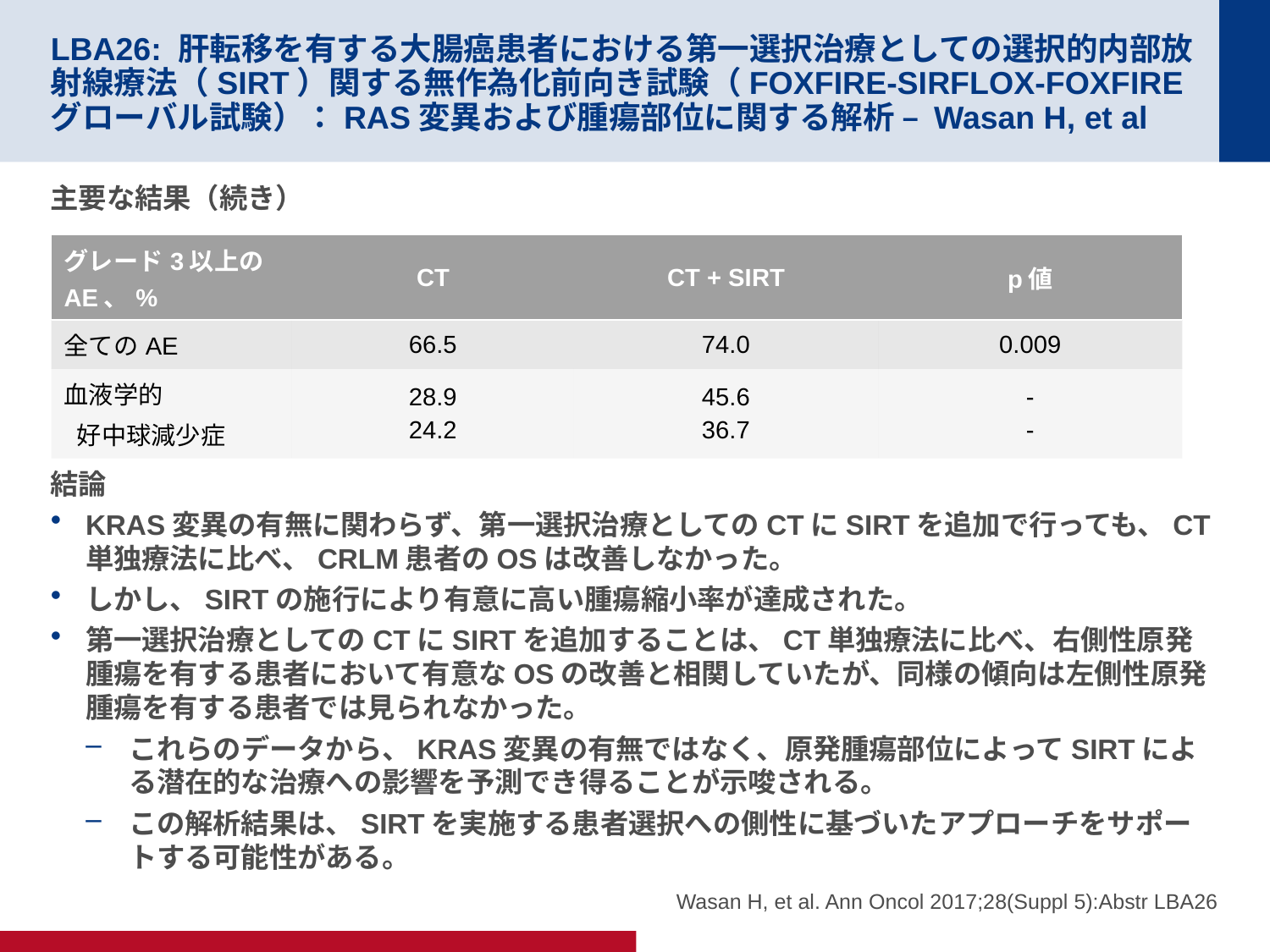

# LBA26: 肝転移を有する大腸癌患者における第一選択治療としての選択的内部放射線療法（SIRT）関する無作為化前向き試験（FOXFIRE-SIRFLOX-FOXFIREグローバル試験）：RAS変異および腫瘍部位に関する解析 – Wasan H, et al
主要な結果（続き）

結論
KRAS変異の有無に関わらず、第一選択治療としてのCTにSIRTを追加で行っても、CT単独療法に比べ、CRLM患者のOSは改善しなかった。
しかし、SIRTの施行により有意に高い腫瘍縮小率が達成された。
第一選択治療としてのCTにSIRTを追加することは、CT単独療法に比べ、右側性原発腫瘍を有する患者において有意なOSの改善と相関していたが、同様の傾向は左側性原発腫瘍を有する患者では見られなかった。
これらのデータから、KRAS変異の有無ではなく、原発腫瘍部位によってSIRTによる潜在的な治療への影響を予測でき得ることが示唆される。
この解析結果は、SIRTを実施する患者選択への側性に基づいたアプローチをサポートする可能性がある。
| グレード3以上のAE、% | CT | CT + SIRT | p値 |
| --- | --- | --- | --- |
| 全てのAE | 66.5 | 74.0 | 0.009 |
| 血液学的 好中球減少症 | 28.9 24.2 | 45.6 36.7 | - - |

Wasan H, et al. Ann Oncol 2017;28(Suppl 5):Abstr LBA26